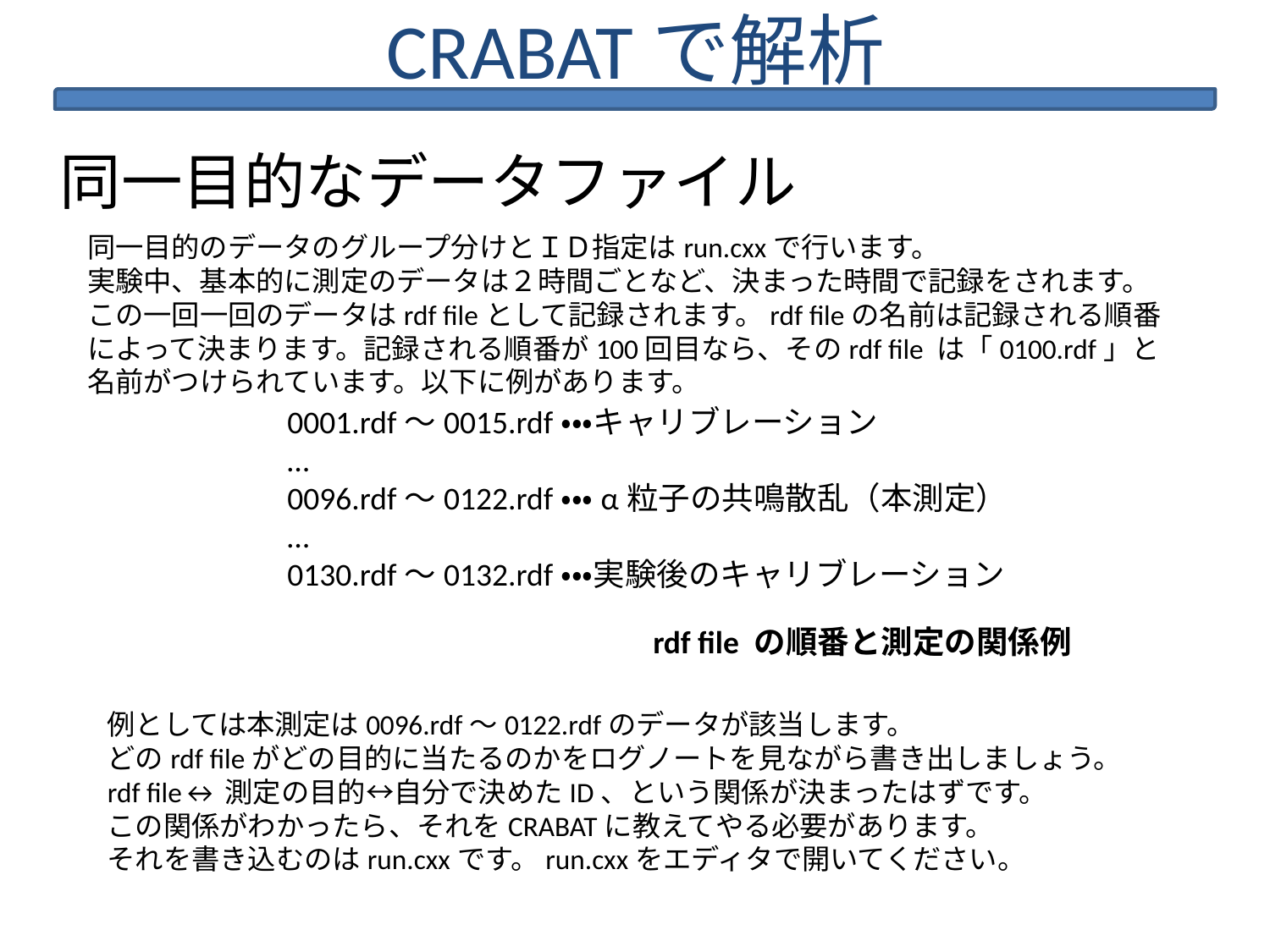

# CRABATで解析

同一目的なデータファイル
同一目的のデータのグループ分けとＩＤ指定はrun.cxxで行います。
実験中、基本的に測定のデータは２時間ごとなど、決まった時間で記録をされます。この一回一回のデータはrdf fileとして記録されます。rdf fileの名前は記録される順番によって決まります。記録される順番が100回目なら、そのrdf file は「0100.rdf」と名前がつけられています。以下に例があります。
0001.rdf～0015.rdf・・・キャリブレーション
…
0096.rdf～0122.rdf・・・α粒子の共鳴散乱（本測定）
…
0130.rdf～0132.rdf・・・実験後のキャリブレーション
rdf file の順番と測定の関係例
例としては本測定は0096.rdf～0122.rdfのデータが該当します。
どのrdf fileがどの目的に当たるのかをログノートを見ながら書き出しましょう。
rdf file↔測定の目的↔自分で決めたID、という関係が決まったはずです。
この関係がわかったら、それをCRABATに教えてやる必要があります。
それを書き込むのはrun.cxxです。run.cxxをエディタで開いてください。